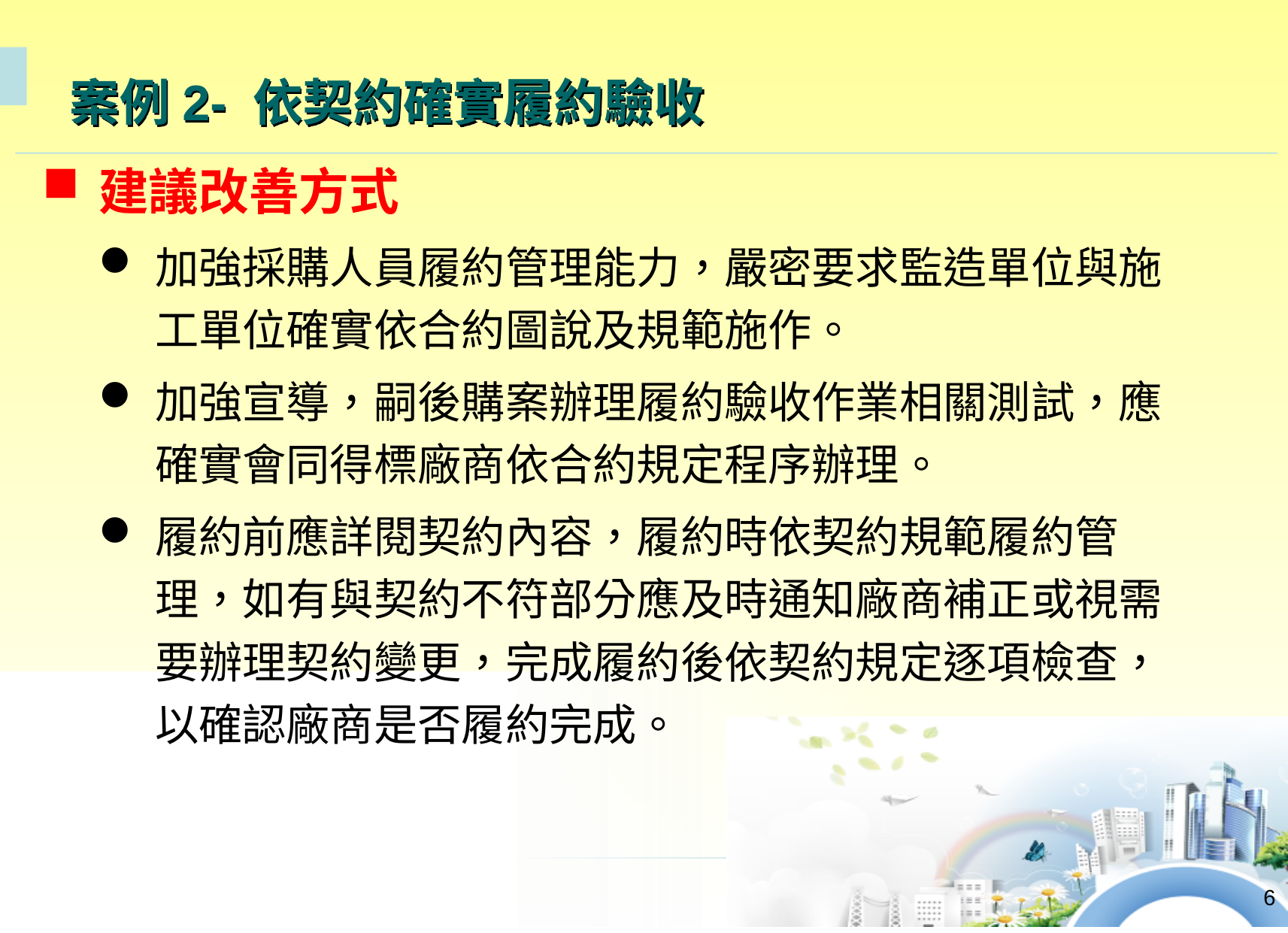

案例2- 依契約確實履約驗收
建議改善方式
加強採購人員履約管理能力，嚴密要求監造單位與施工單位確實依合約圖說及規範施作。
加強宣導，嗣後購案辦理履約驗收作業相關測試，應確實會同得標廠商依合約規定程序辦理。
履約前應詳閱契約內容，履約時依契約規範履約管理，如有與契約不符部分應及時通知廠商補正或視需要辦理契約變更，完成履約後依契約規定逐項檢查，以確認廠商是否履約完成。
6